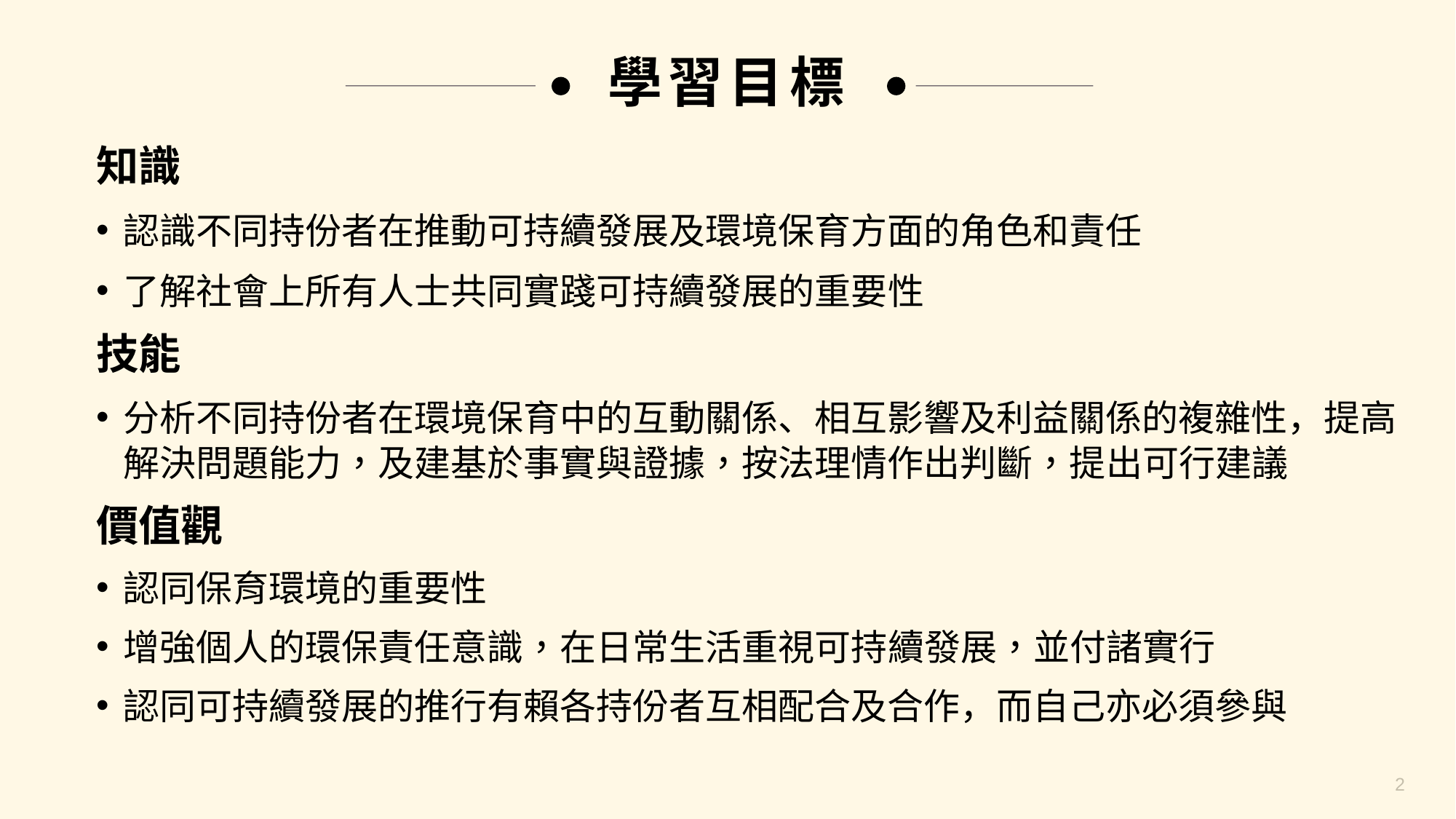

學習目標

知識
認識不同持份者在推動可持續發展及環境保育方面的角色和責任
了解社會上所有人士共同實踐可持續發展的重要性
技能
分析不同持份者在環境保育中的互動關係、相互影響及利益關係的複雜性，提高解決問題能力，及建基於事實與證據，按法理情作出判斷，提出可行建議
價值觀
認同保育環境的重要性
增強個人的環保責任意識，在日常生活重視可持續發展，並付諸實行
認同可持續發展的推行有賴各持份者互相配合及合作，而自己亦必須參與